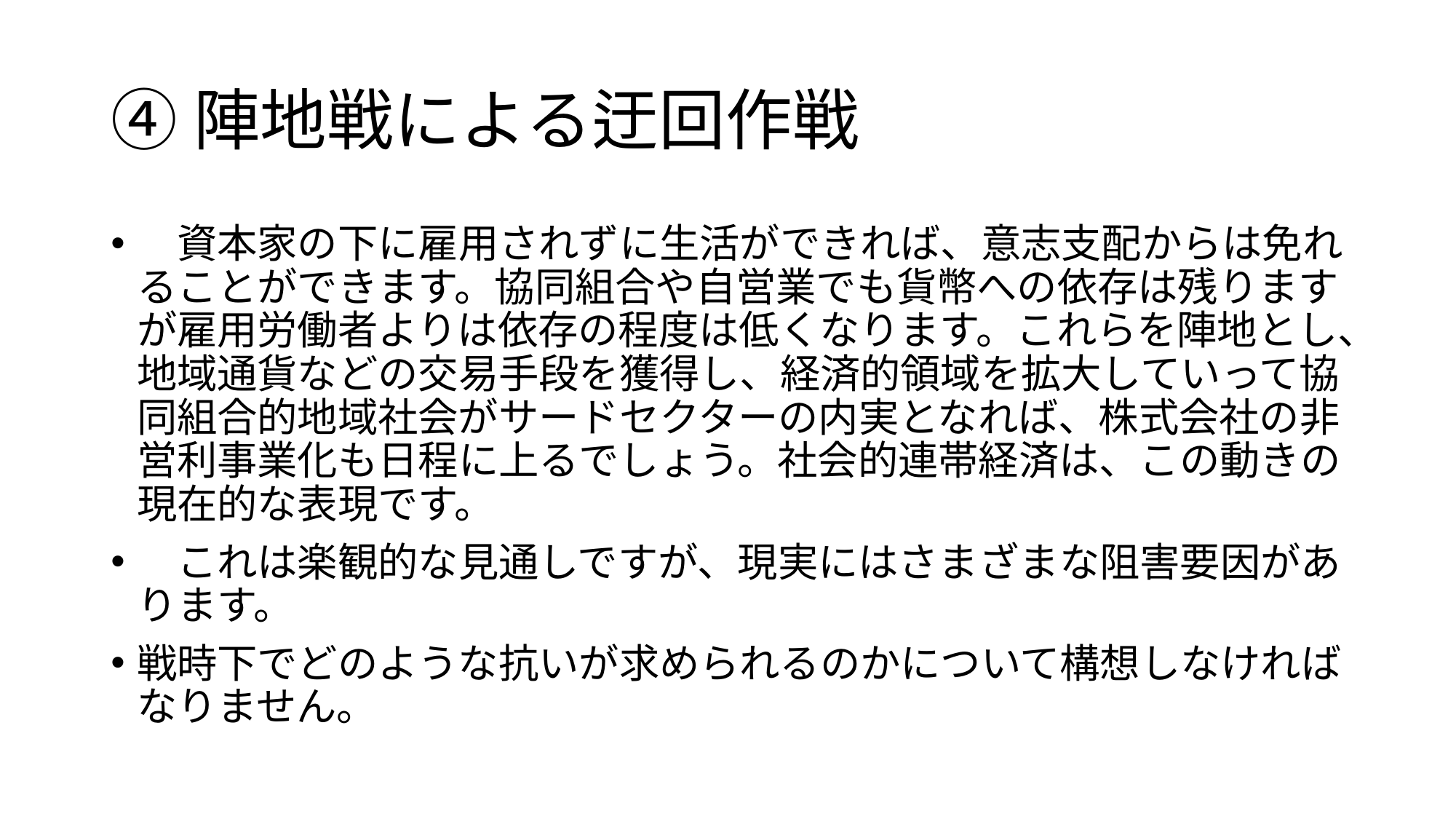

# ④陣地戦による迂回作戦
　資本家の下に雇用されずに生活ができれば、意志支配からは免れることができます。協同組合や自営業でも貨幣への依存は残りますが雇用労働者よりは依存の程度は低くなります。これらを陣地とし、地域通貨などの交易手段を獲得し、経済的領域を拡大していって協同組合的地域社会がサードセクターの内実となれば、株式会社の非営利事業化も日程に上るでしょう。社会的連帯経済は、この動きの現在的な表現です。
　これは楽観的な見通しですが、現実にはさまざまな阻害要因があります。
戦時下でどのような抗いが求められるのかについて構想しなければなりません。